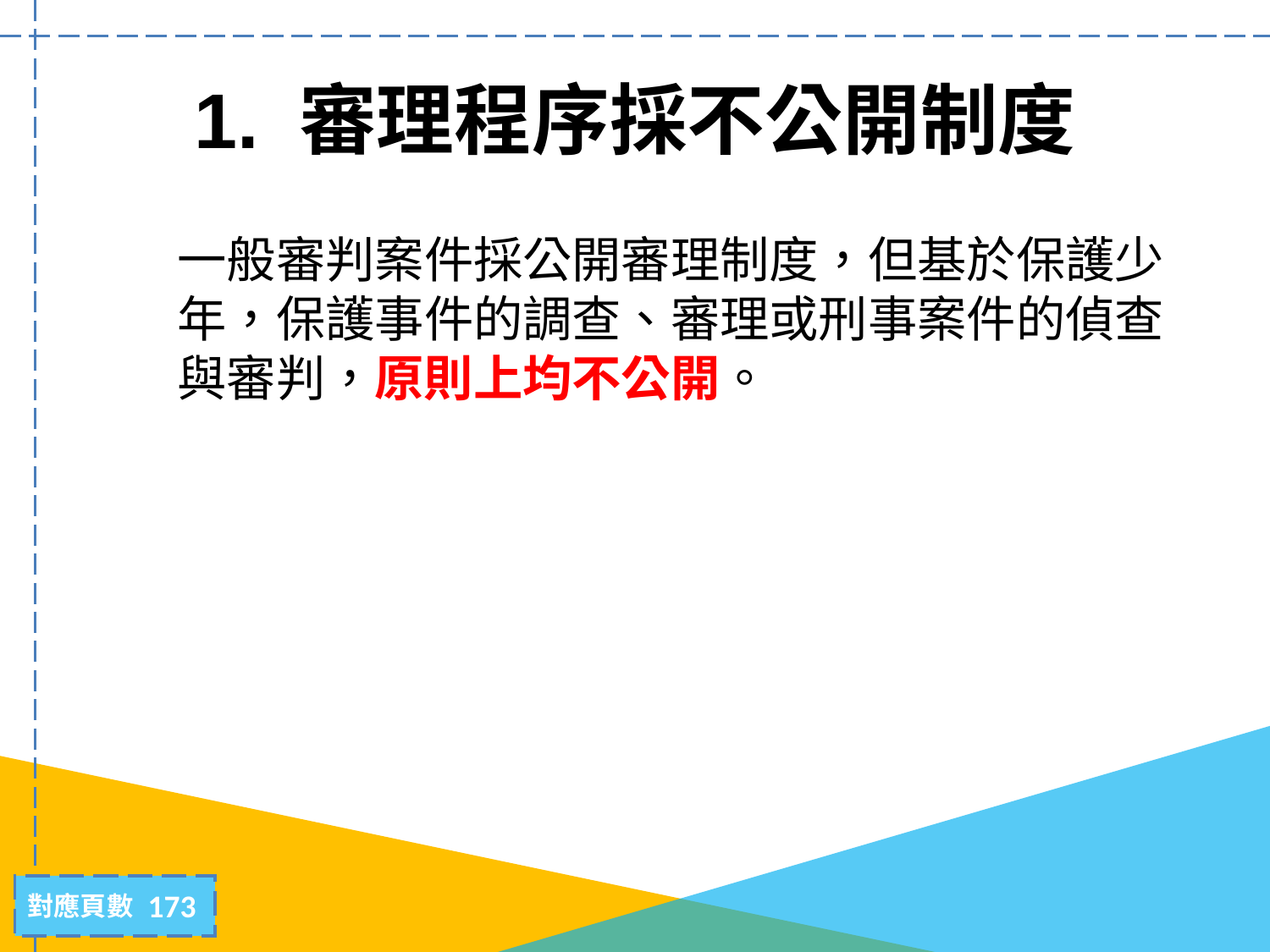

# 1. 審理程序採不公開制度
一般審判案件採公開審理制度，但基於保護少年，保護事件的調查、審理或刑事案件的偵查與審判，原則上均不公開。
173